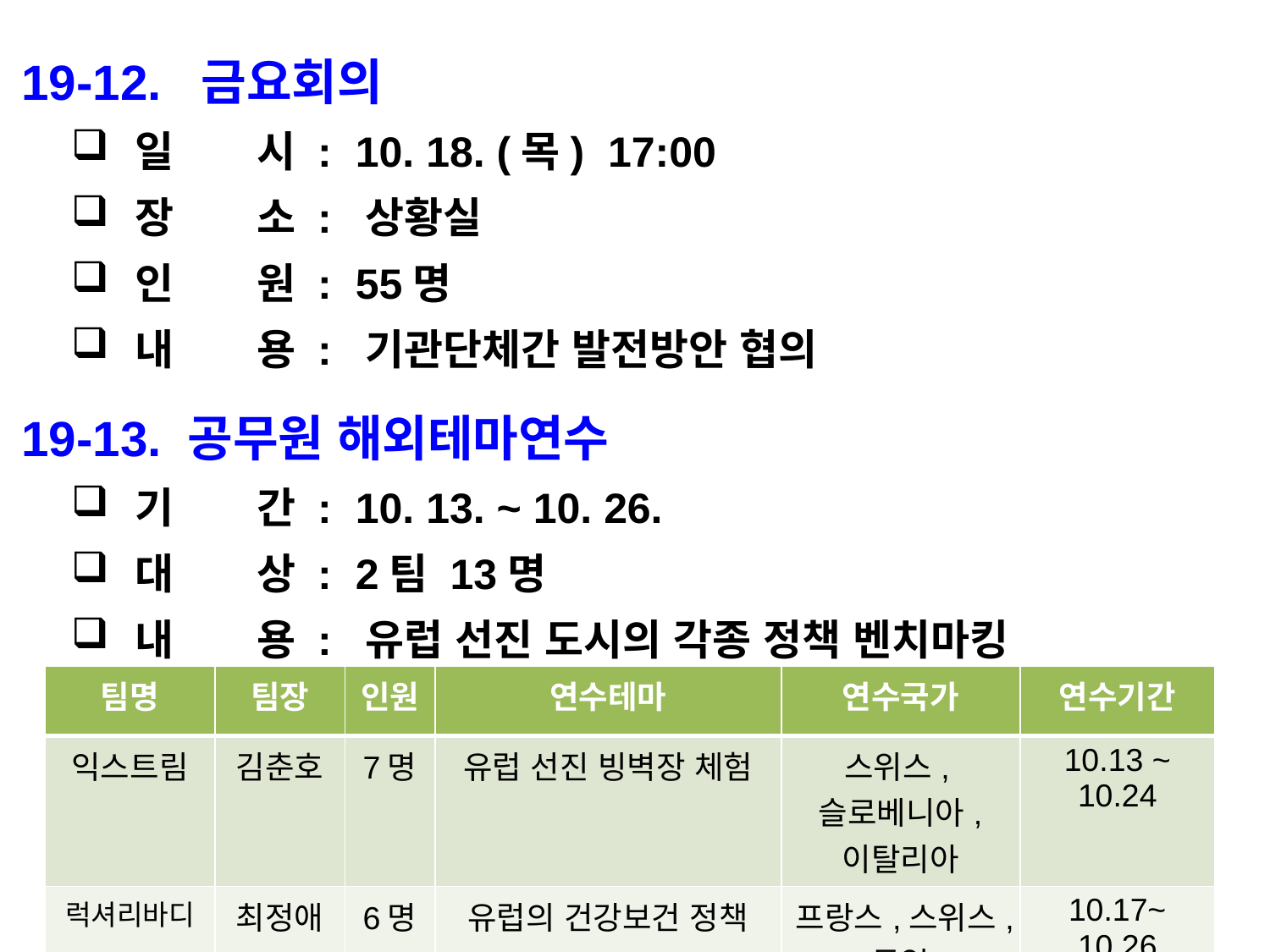

19-12.  금요회의
일       시 :  10. 18. (목)  17:00
장       소 :  상황실
인       원 :  55명
내       용 :  기관단체간 발전방안 협의

 19-13. 공무원 해외테마연수
기       간 :  10. 13. ~ 10. 26.
대       상 :  2팀 13명
내       용 :  유럽 선진 도시의 각종 정책 벤치마킹
| 팀명 | 팀장 | 인원 | 연수테마 | 연수국가 | 연수기간 |
| --- | --- | --- | --- | --- | --- |
| 익스트림 | 김춘호 | 7명 | 유럽 선진 빙벽장 체험 | 스위스,슬로베니아, 이탈리아 | 10.13 ~ 10.24 |
| 럭셔리바디 | 최정애 | 6명 | 유럽의 건강보건 정책 | 프랑스,스위스, 독일 | 10.17~ 10.26 |